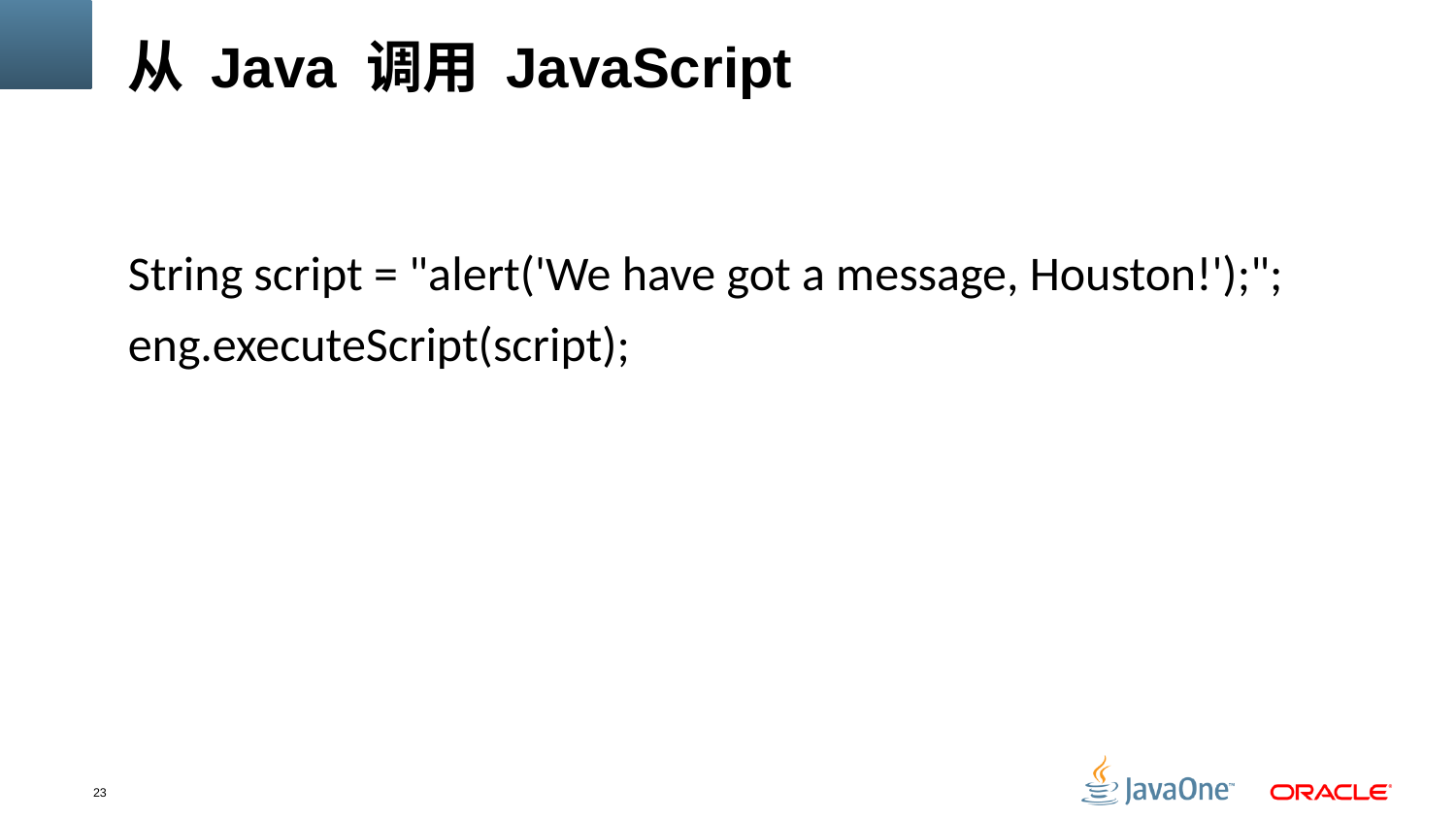

# 从 Java 调用 JavaScript

String script = "alert('We have got a message, Houston!');";
eng.executeScript(script);